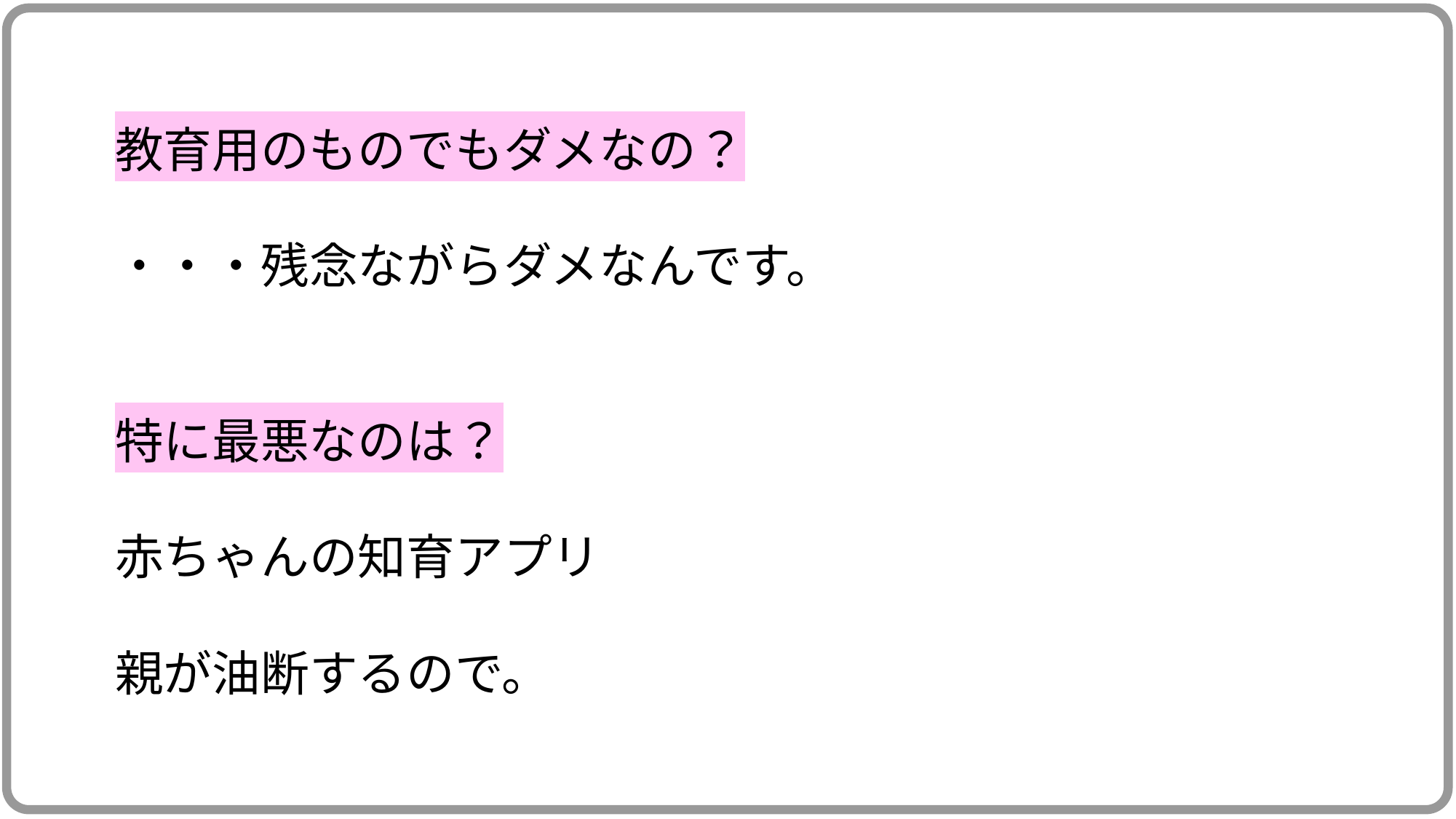

教育用のものでもダメなの？

・・・残念ながらダメなんです。

特に最悪なのは？

赤ちゃんの知育アプリ

親が油断するので。